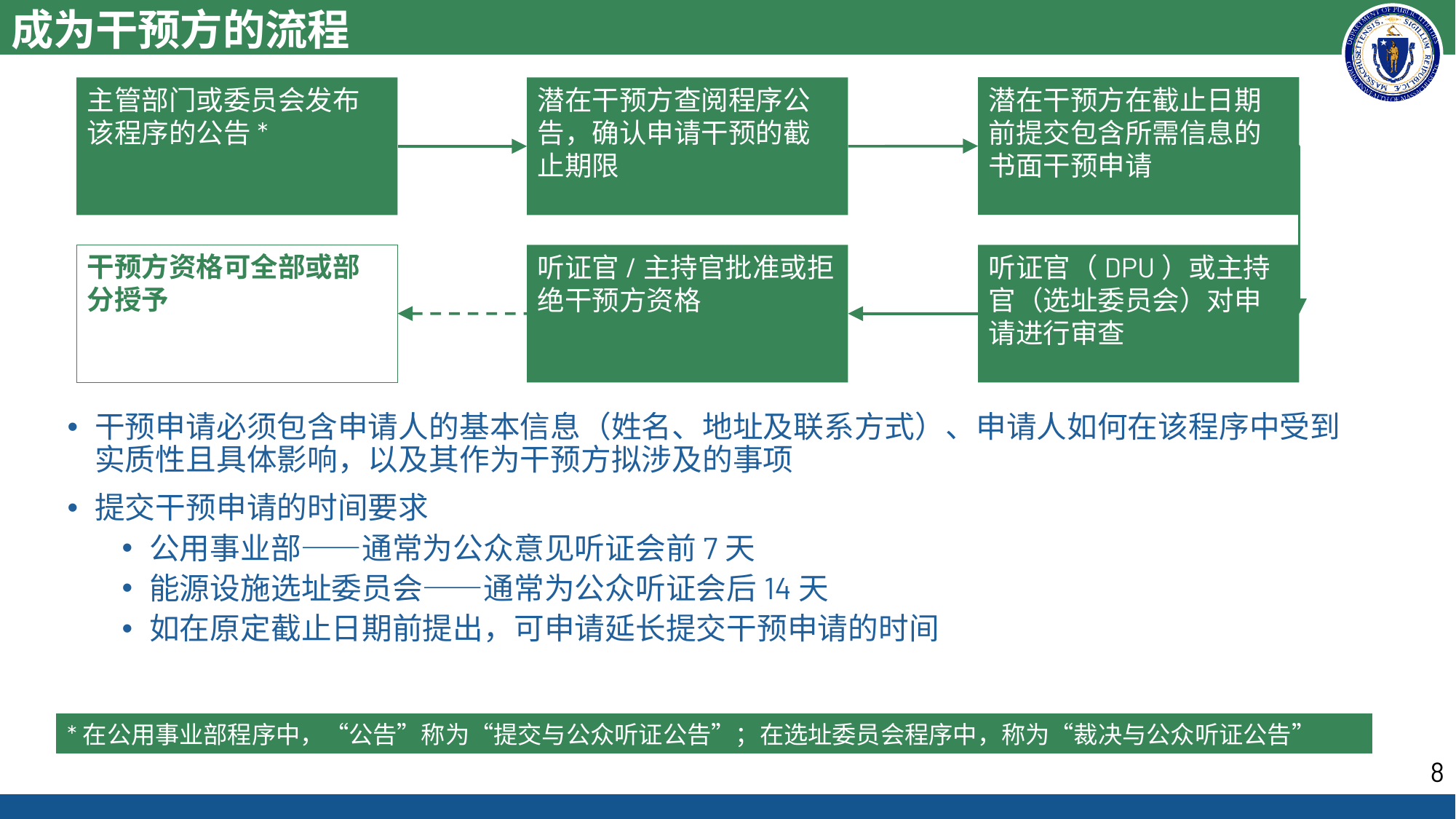

# 成为干预方的流程
潜在干预方在截止日期前提交包含所需信息的书面干预申请
潜在干预方查阅程序公告，确认申请干预的截止期限
主管部门或委员会发布该程序的公告*
干预方资格可全部或部分授予
听证官（DPU）或主持官（选址委员会）对申请进行审查
听证官/主持官批准或拒绝干预方资格

干预申请必须包含申请人的基本信息（姓名、地址及联系方式）、申请人如何在该程序中受到实质性且具体影响，以及其作为干预方拟涉及的事项
提交干预申请的时间要求
公用事业部——通常为公众意见听证会前7天
能源设施选址委员会——通常为公众听证会后14天
如在原定截止日期前提出，可申请延长提交干预申请的时间
*在公用事业部程序中，“公告”称为“提交与公众听证公告”；在选址委员会程序中，称为“裁决与公众听证公告”
8